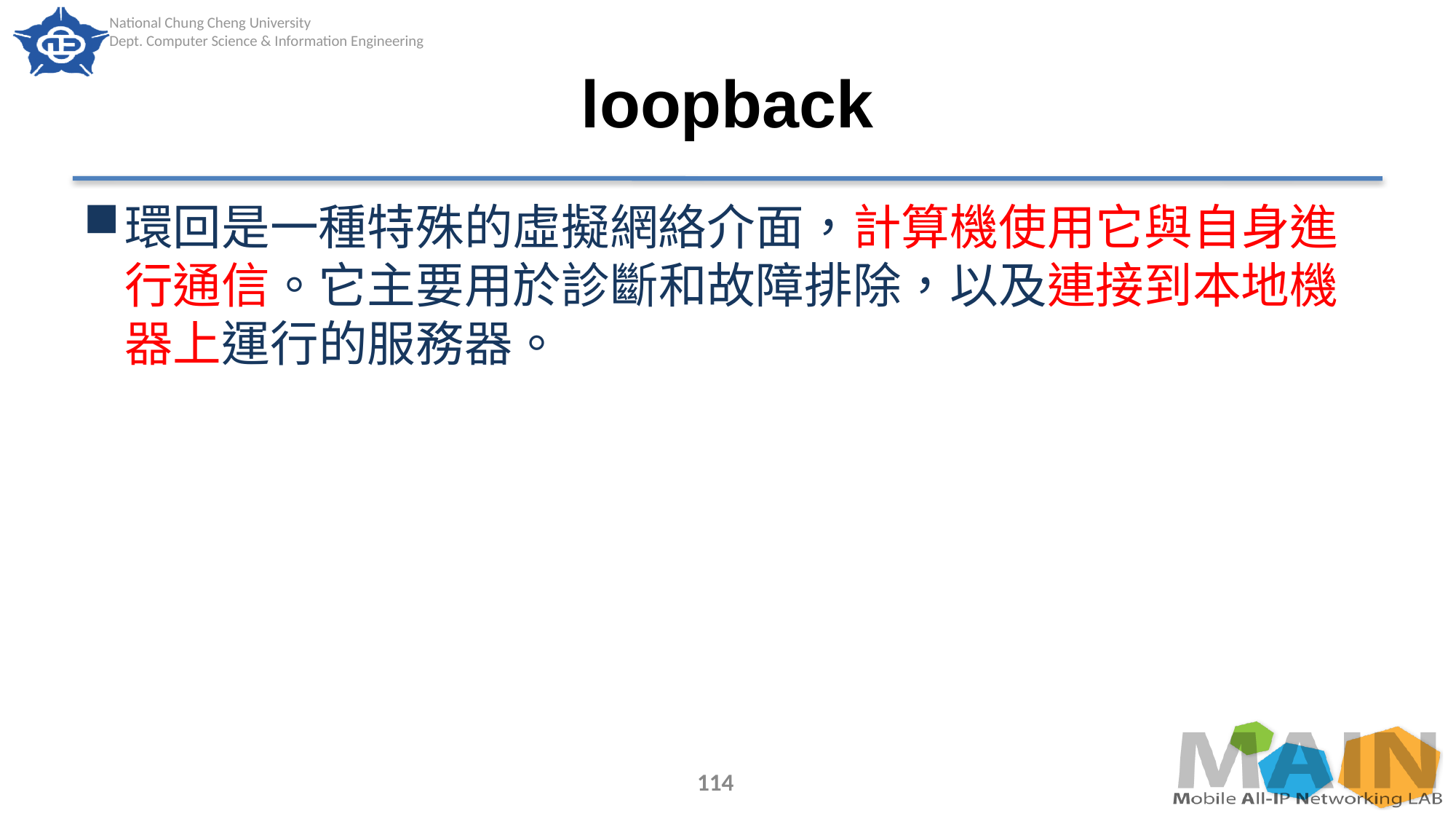

# loopback
環回是一種特殊的虛擬網絡介面，計算機使用它與自身進行通信。它主要用於診斷和故障排除，以及連接到本地機器上運行的服務器。
114